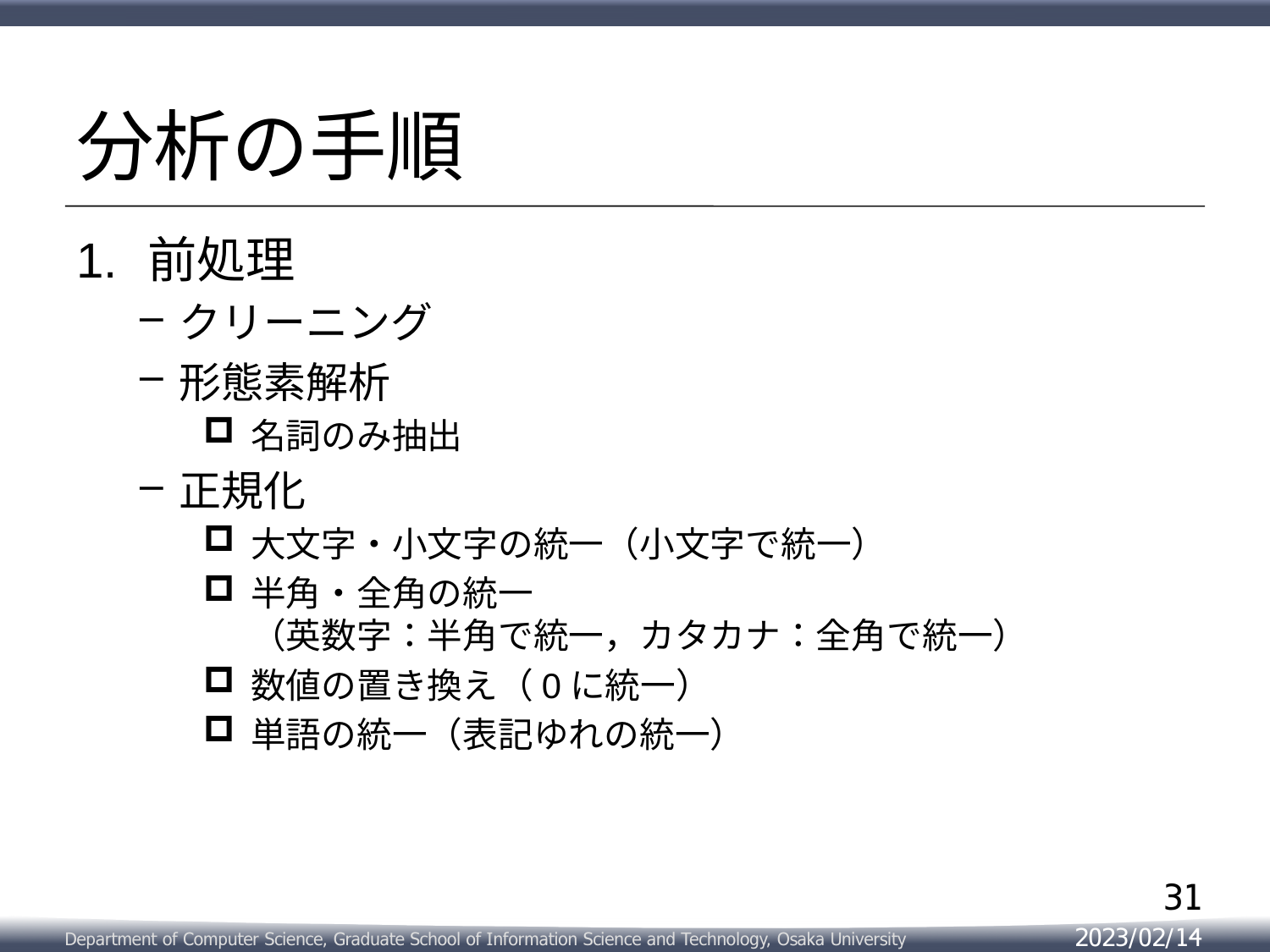

# 分析の手順
前処理
クリーニング
形態素解析
名詞のみ抽出
正規化
大文字・小文字の統一（小文字で統一）
半角・全角の統一
（英数字：半角で統一，カタカナ：全角で統一）
数値の置き換え（0に統一）
単語の統一（表記ゆれの統一）
31
2023/02/14